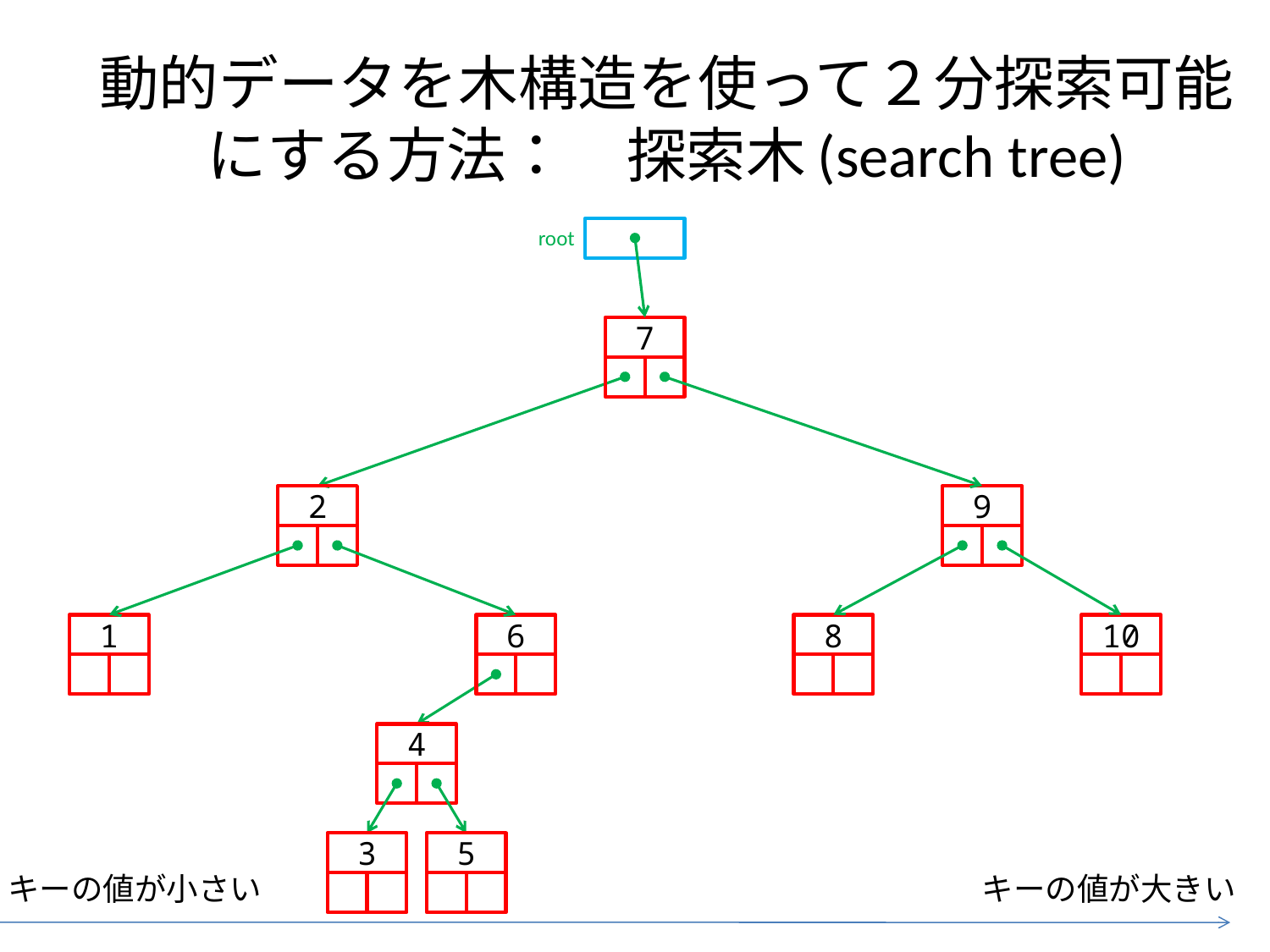

# 動的データを木構造を使って２分探索可能にする方法：　探索木(search tree)
root

7

2
9

1
6
8
10

4

3
5
キーの値が小さい
キーの値が大きい